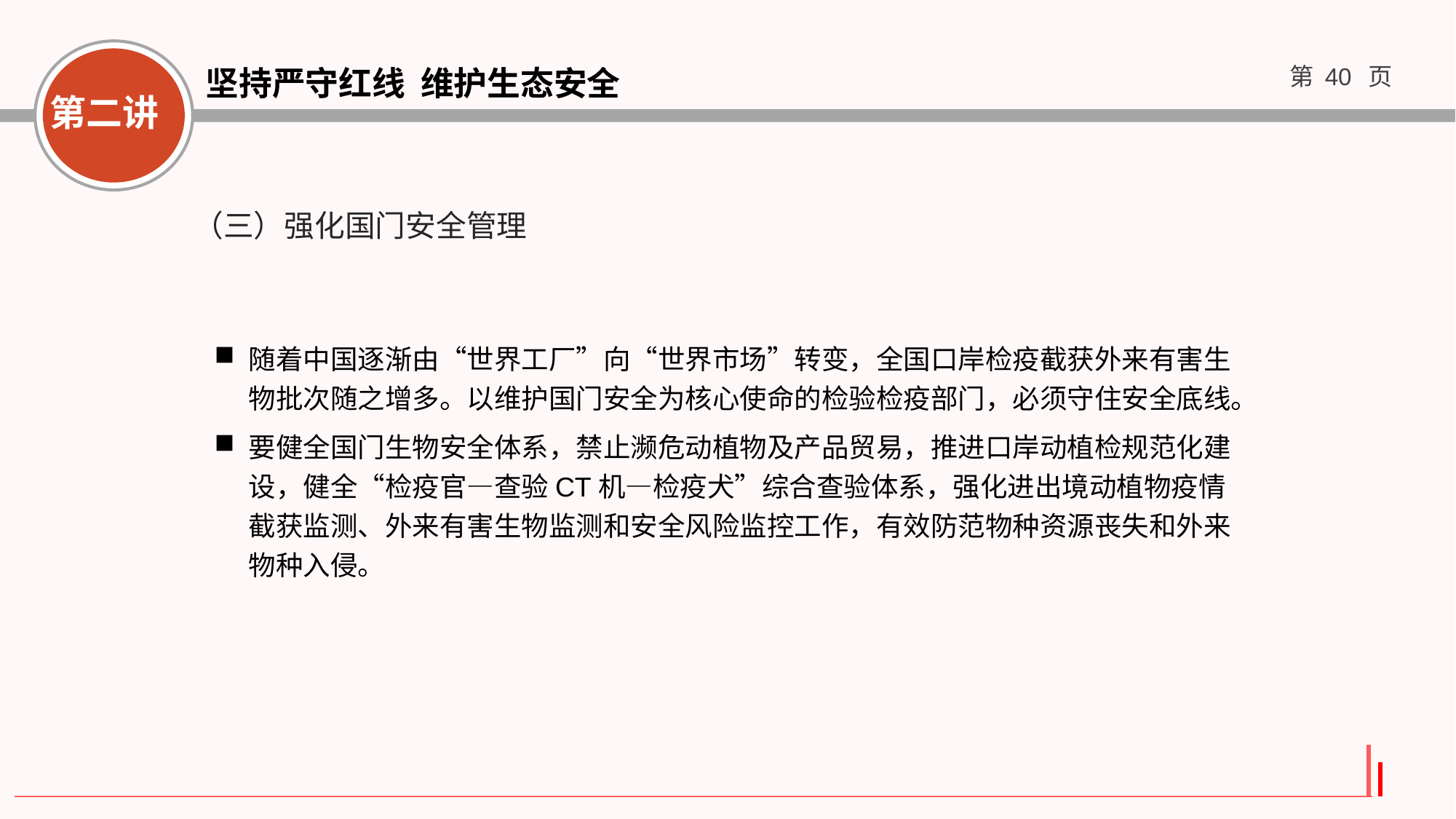

（三）强化国门安全管理

随着中国逐渐由“世界工厂”向“世界市场”转变，全国口岸检疫截获外来有害生物批次随之增多。以维护国门安全为核心使命的检验检疫部门，必须守住安全底线。
要健全国门生物安全体系，禁止濒危动植物及产品贸易，推进口岸动植检规范化建设，健全“检疫官—查验CT机—检疫犬”综合查验体系，强化进出境动植物疫情截获监测、外来有害生物监测和安全风险监控工作，有效防范物种资源丧失和外来物种入侵。